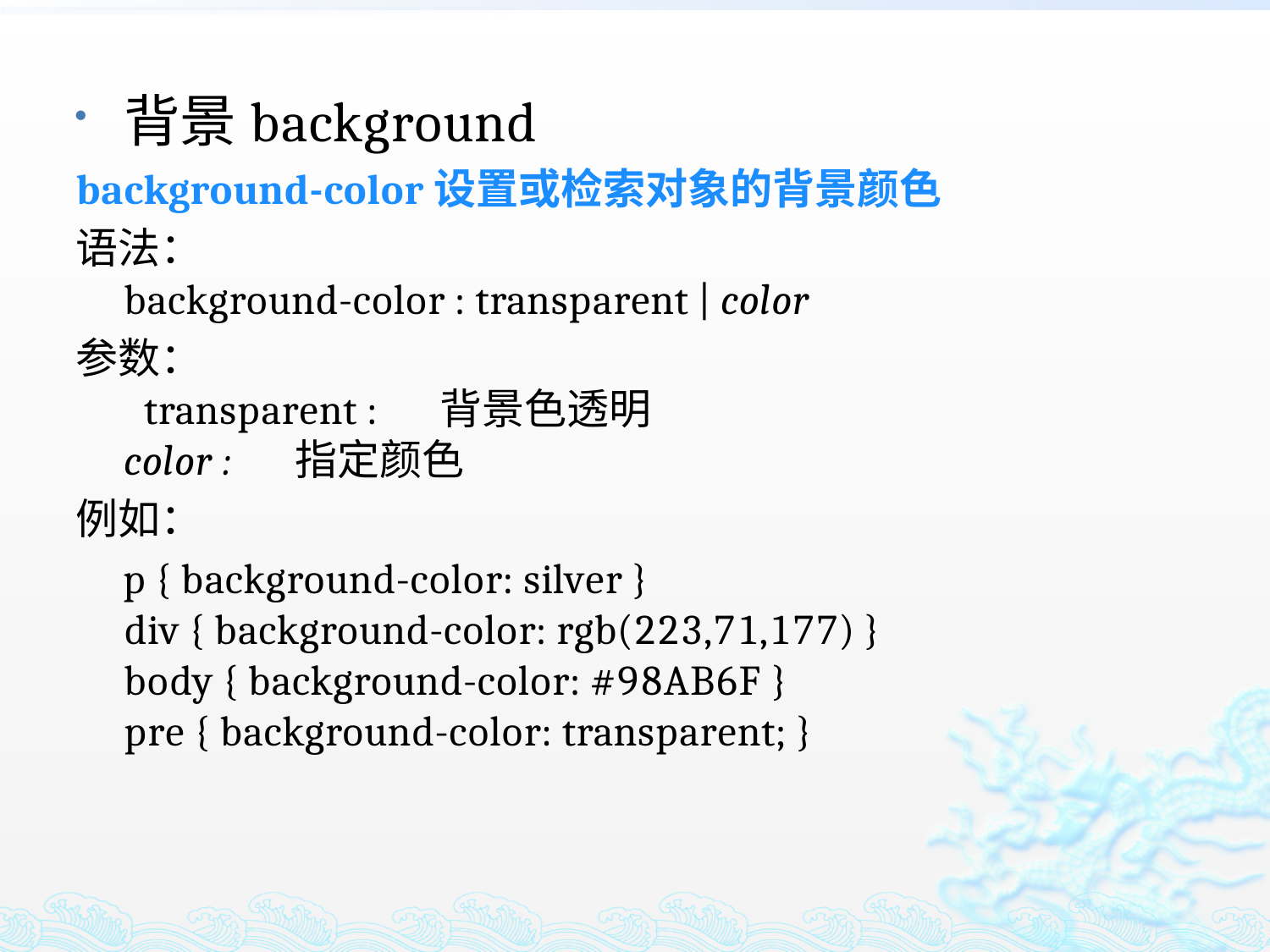

背景background
background-color设置或检索对象的背景颜色
语法：
background-color : transparent | color
参数：
 transparent : 　背景色透明
color : 　指定颜色
例如：
     p { background-color: silver }
div { background-color: rgb(223,71,177) }
body { background-color: #98AB6F }
pre { background-color: transparent; }